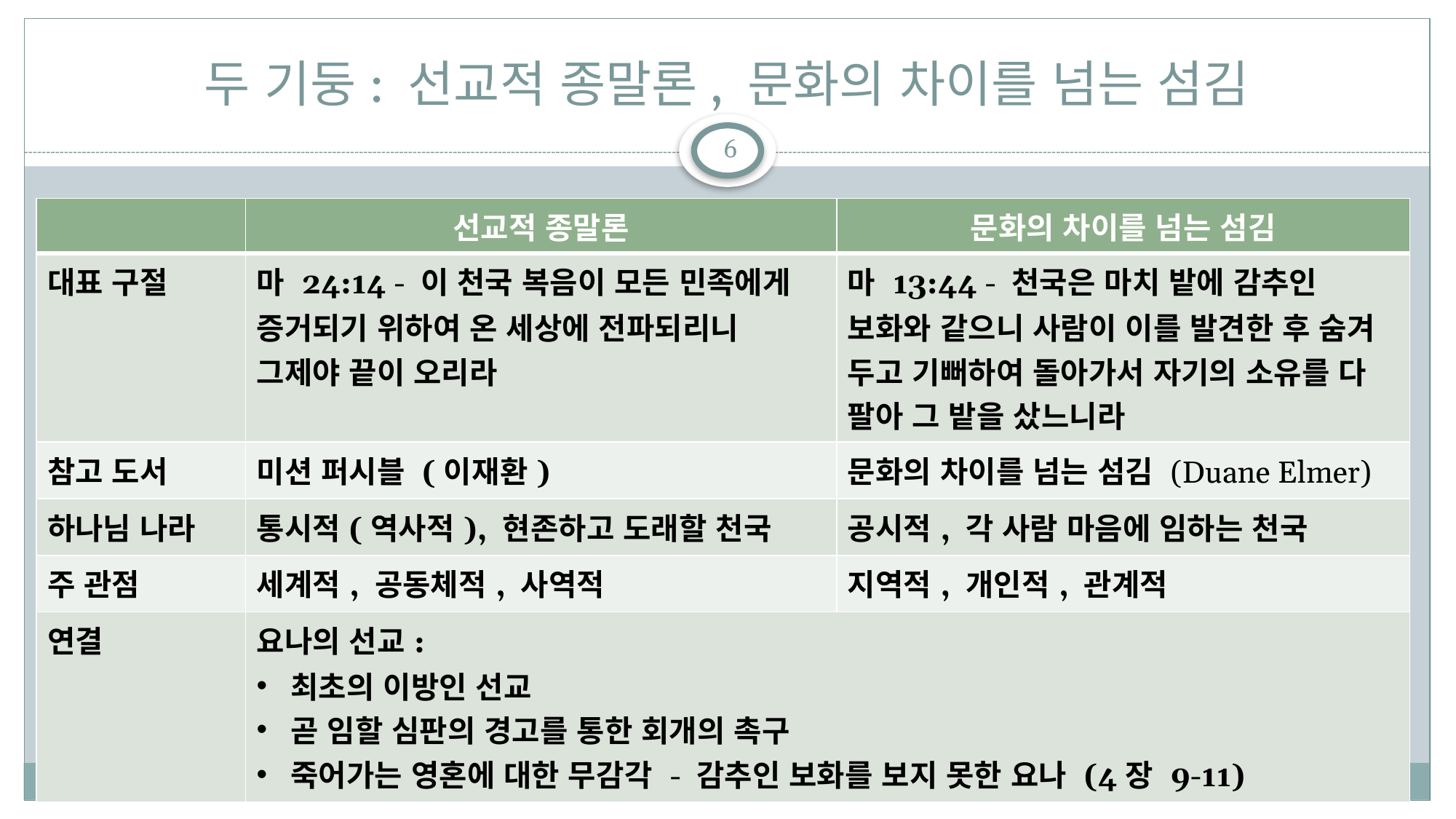

# 두 기둥: 선교적 종말론, 문화의 차이를 넘는 섬김
6

|  | 선교적 종말론 | 문화의 차이를 넘는 섬김 |
| --- | --- | --- |
| 대표 구절 | 마 24:14 - 이 천국 복음이 모든 민족에게 증거되기 위하여 온 세상에 전파되리니 그제야 끝이 오리라 | 마 13:44 - 천국은 마치 밭에 감추인 보화와 같으니 사람이 이를 발견한 후 숨겨 두고 기뻐하여 돌아가서 자기의 소유를 다 팔아 그 밭을 샀느니라 |
| 참고 도서 | 미션 퍼시블 (이재환) | 문화의 차이를 넘는 섬김 (Duane Elmer) |
| 하나님 나라 | 통시적(역사적), 현존하고 도래할 천국 | 공시적, 각 사람 마음에 임하는 천국 |
| 주 관점 | 세계적, 공동체적, 사역적 | 지역적, 개인적, 관계적 |
| 연결 | 요나의 선교: 최초의 이방인 선교 곧 임할 심판의 경고를 통한 회개의 촉구 죽어가는 영혼에 대한 무감각 - 감추인 보화를 보지 못한 요나 (4장 9-11) |  |
2/11/2017
Jung-Hoon Rhew